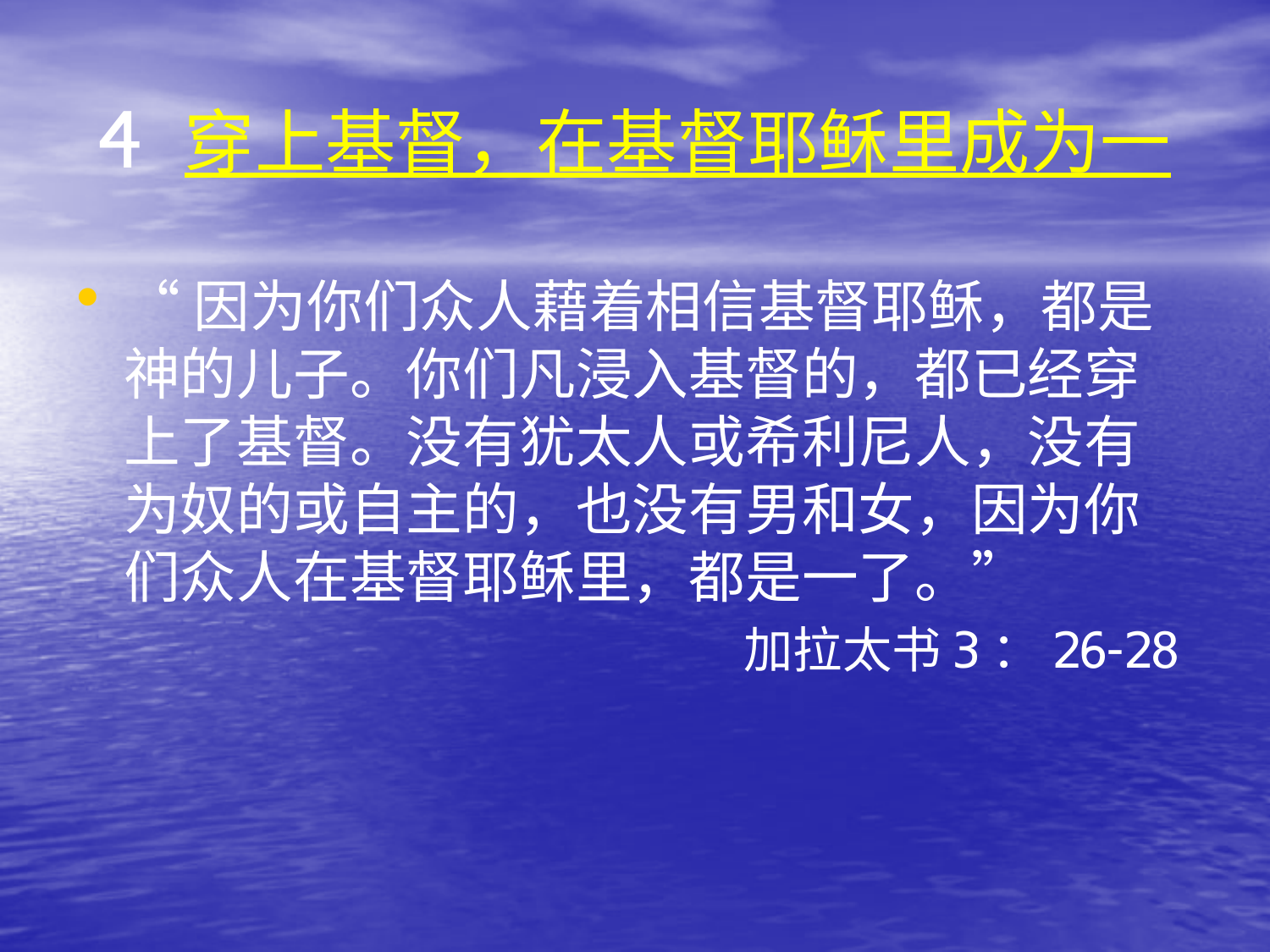

# 4 穿上基督，在基督耶稣里成为一
“因为你们众人藉着相信基督耶稣，都是神的儿子。你们凡浸入基督的，都已经穿上了基督。没有犹太人或希利尼人，没有为奴的或自主的，也没有男和女，因为你们众人在基督耶稣里，都是一了。”
加拉太书3：26-28